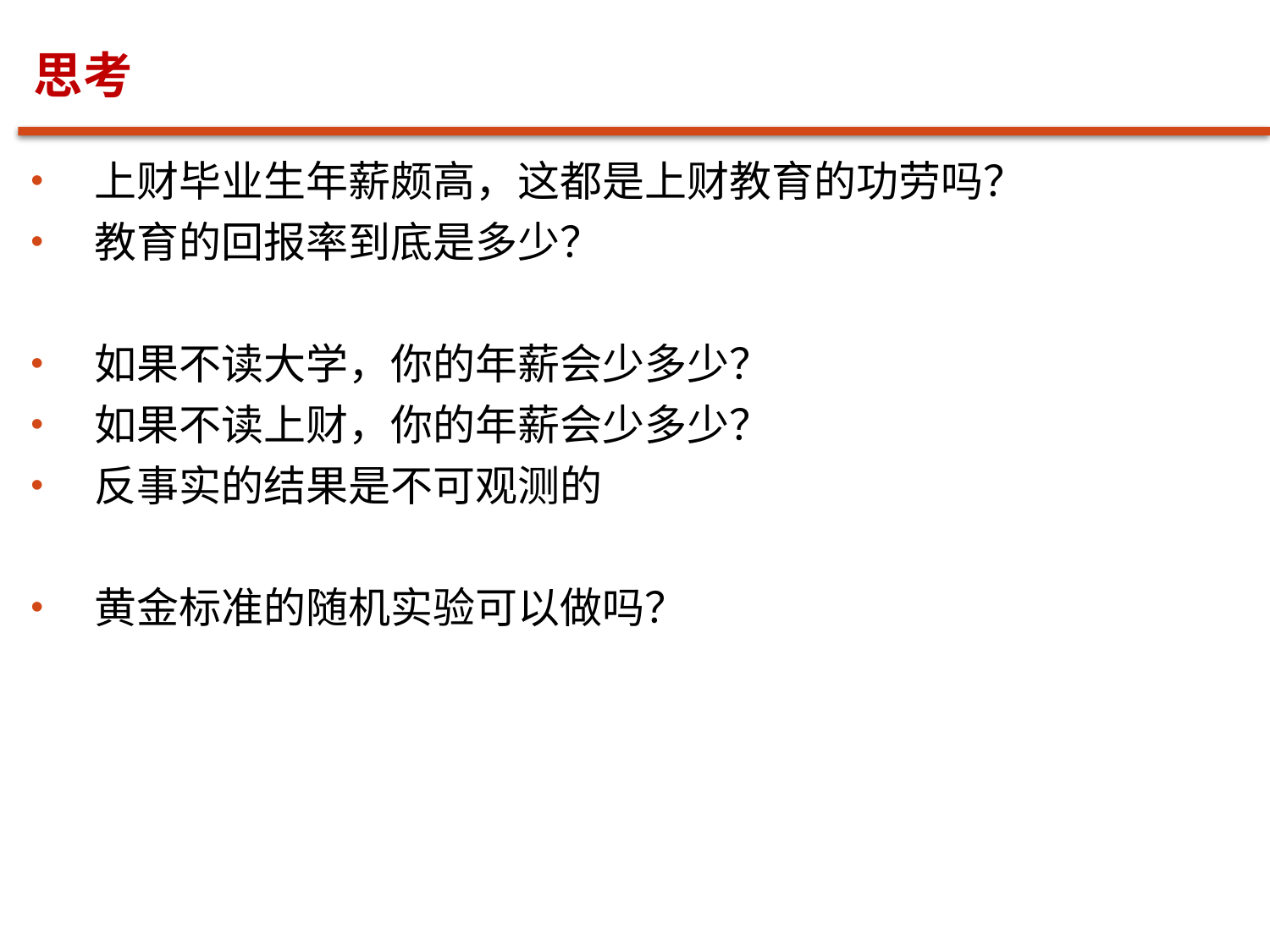

# 思考
上财毕业生年薪颇高，这都是上财教育的功劳吗？
教育的回报率到底是多少？

如果不读大学，你的年薪会少多少？
如果不读上财，你的年薪会少多少？
反事实的结果是不可观测的

黄金标准的随机实验可以做吗？